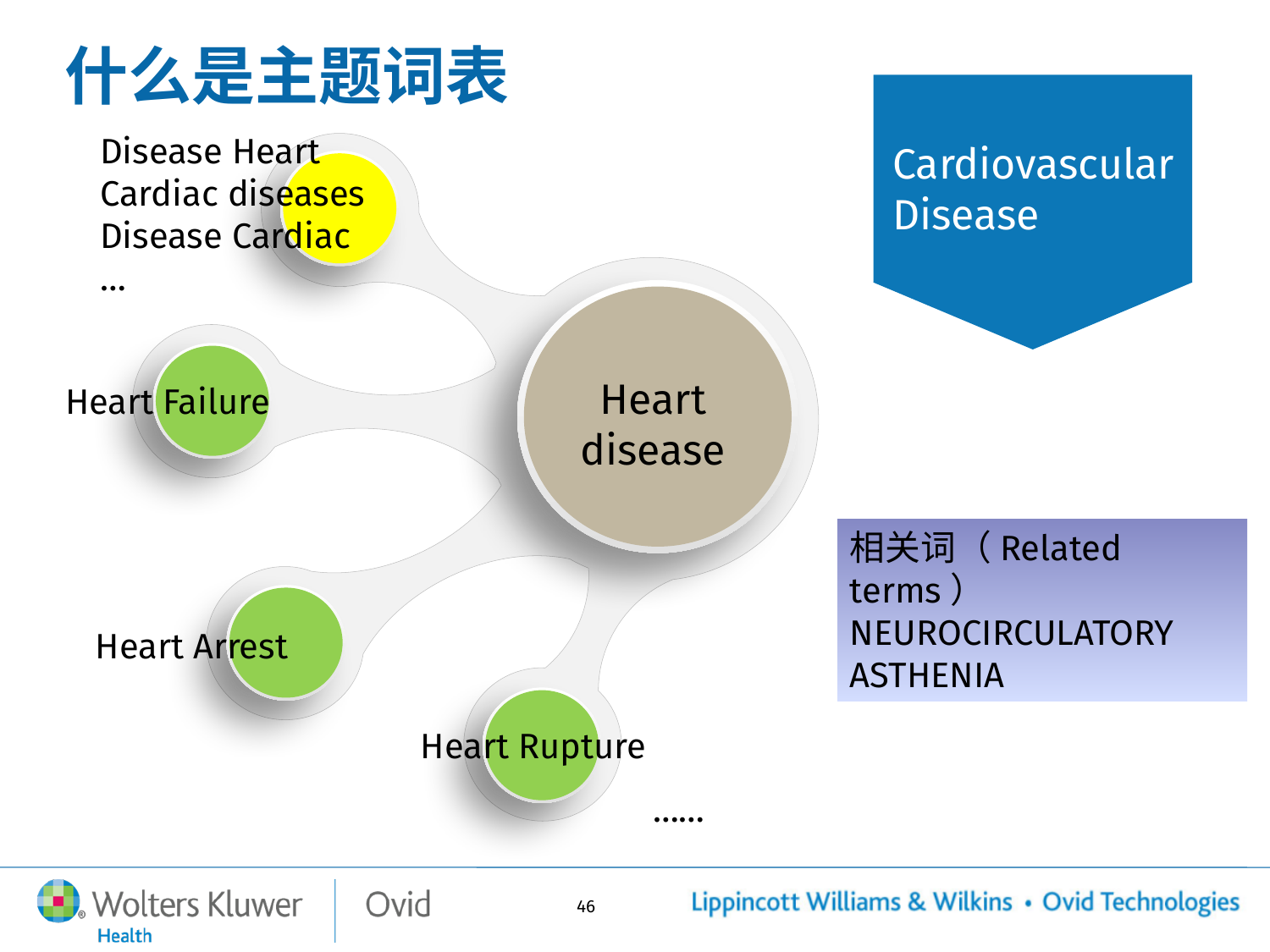

什么是主题词表

Disease Heart
Cardiac diseases
Disease Cardiac
…
Cardiovascular
Disease

点击添加文本
Heart disease
Heart Failure
点击添加文本
相关词（Related terms）
NEUROCIRCULATORY ASTHENIA
点击添加文本
Heart Arrest
Heart Rupture
点击添加文本
……